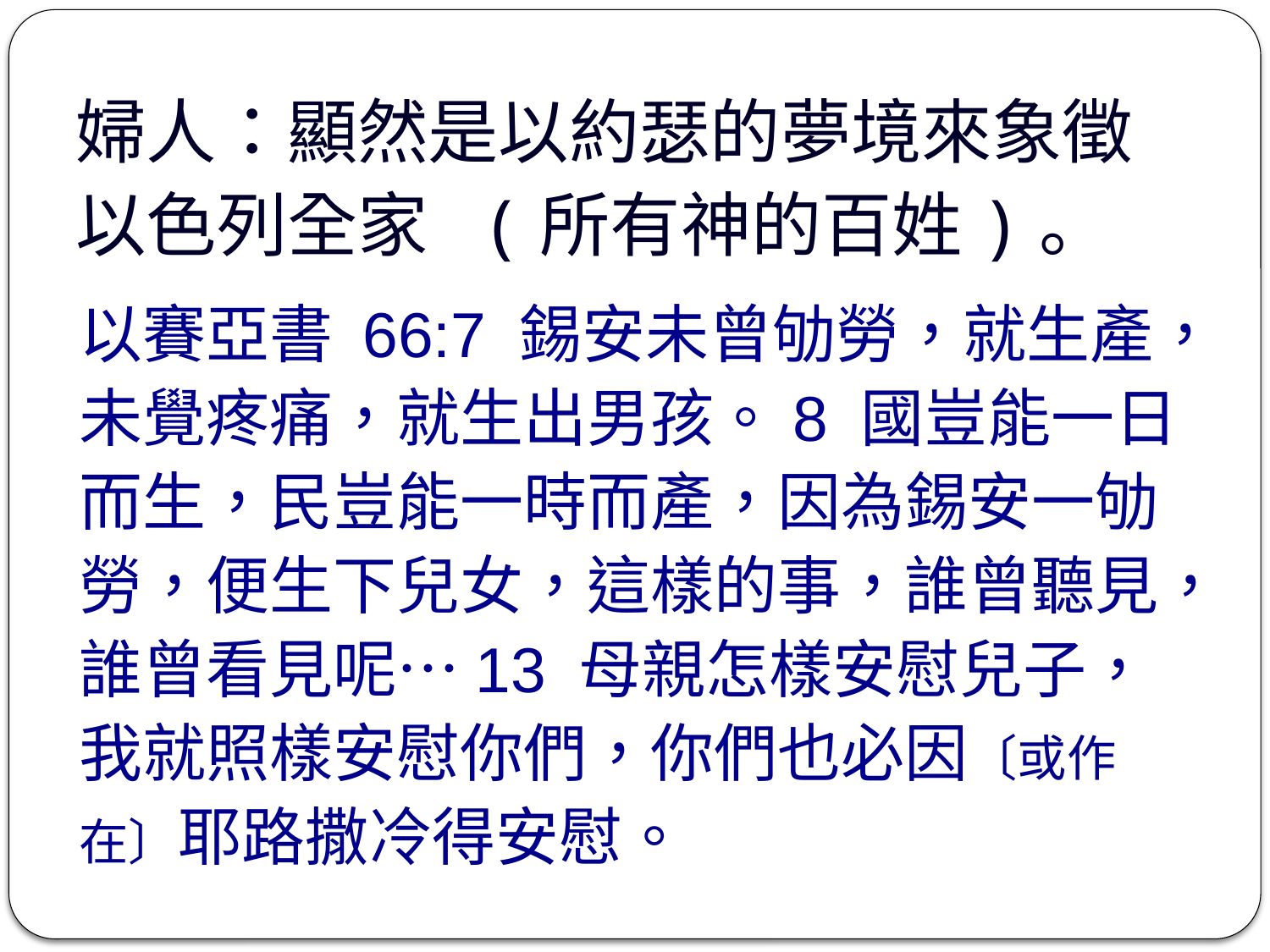

婦人：顯然是以約瑟的夢境來象徵以色列全家 (所有神的百姓)。
以賽亞書 66:7 錫安未曾劬勞，就生產，未覺疼痛，就生出男孩。8 國豈能一日而生，民豈能一時而產，因為錫安一劬勞，便生下兒女，這樣的事，誰曾聽見，誰曾看見呢…13 母親怎樣安慰兒子，我就照樣安慰你們，你們也必因〔或作在〕耶路撒冷得安慰。